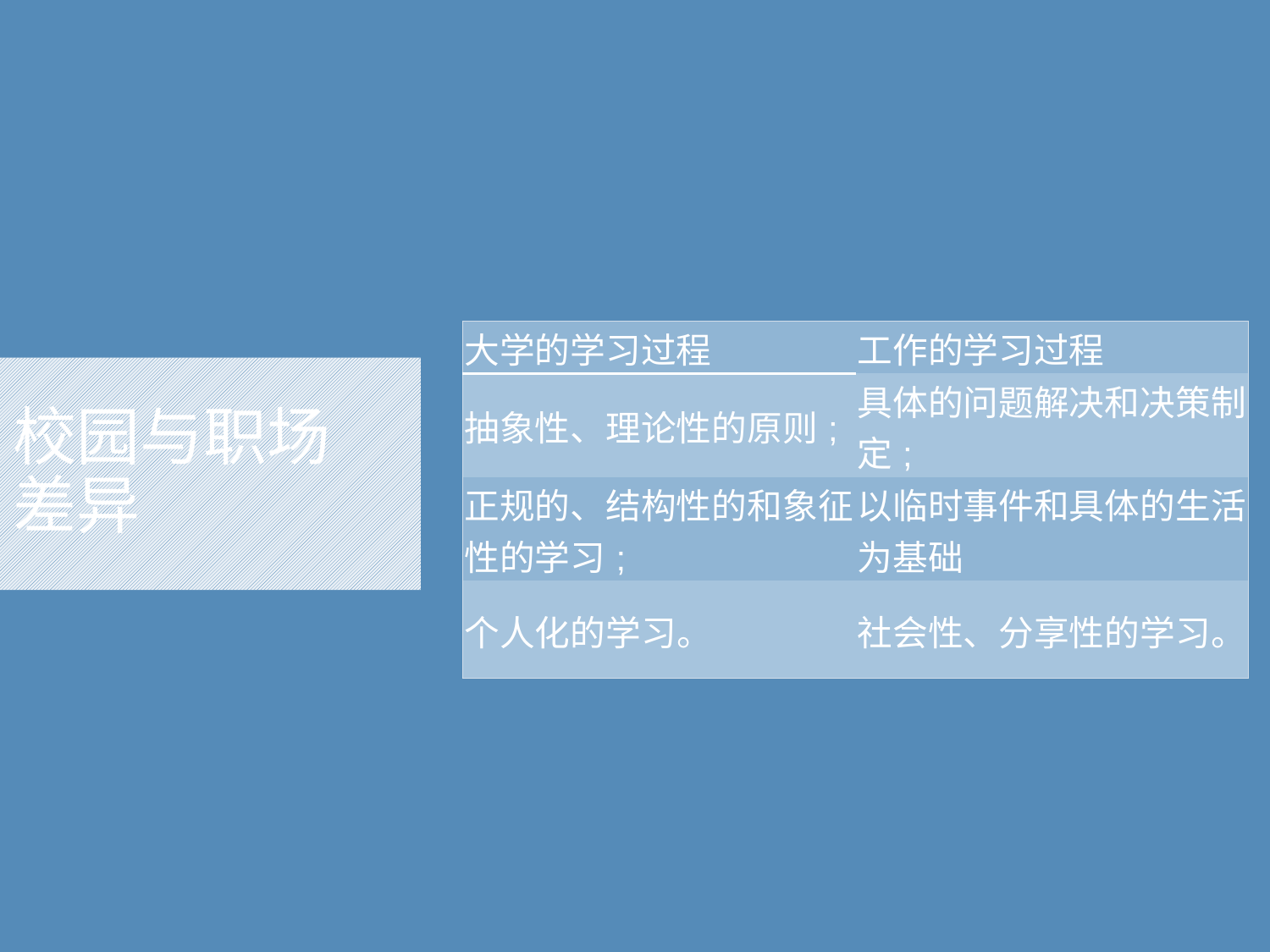

| 大学的学习过程 | 工作的学习过程 |
| --- | --- |
| 抽象性、理论性的原则; | 具体的问题解决和决策制定; |
| 正规的、结构性的和象征性的学习; | 以临时事件和具体的生活为基础 |
| 个人化的学习。 | 社会性、分享性的学习。 |
# 校园与职场 差异